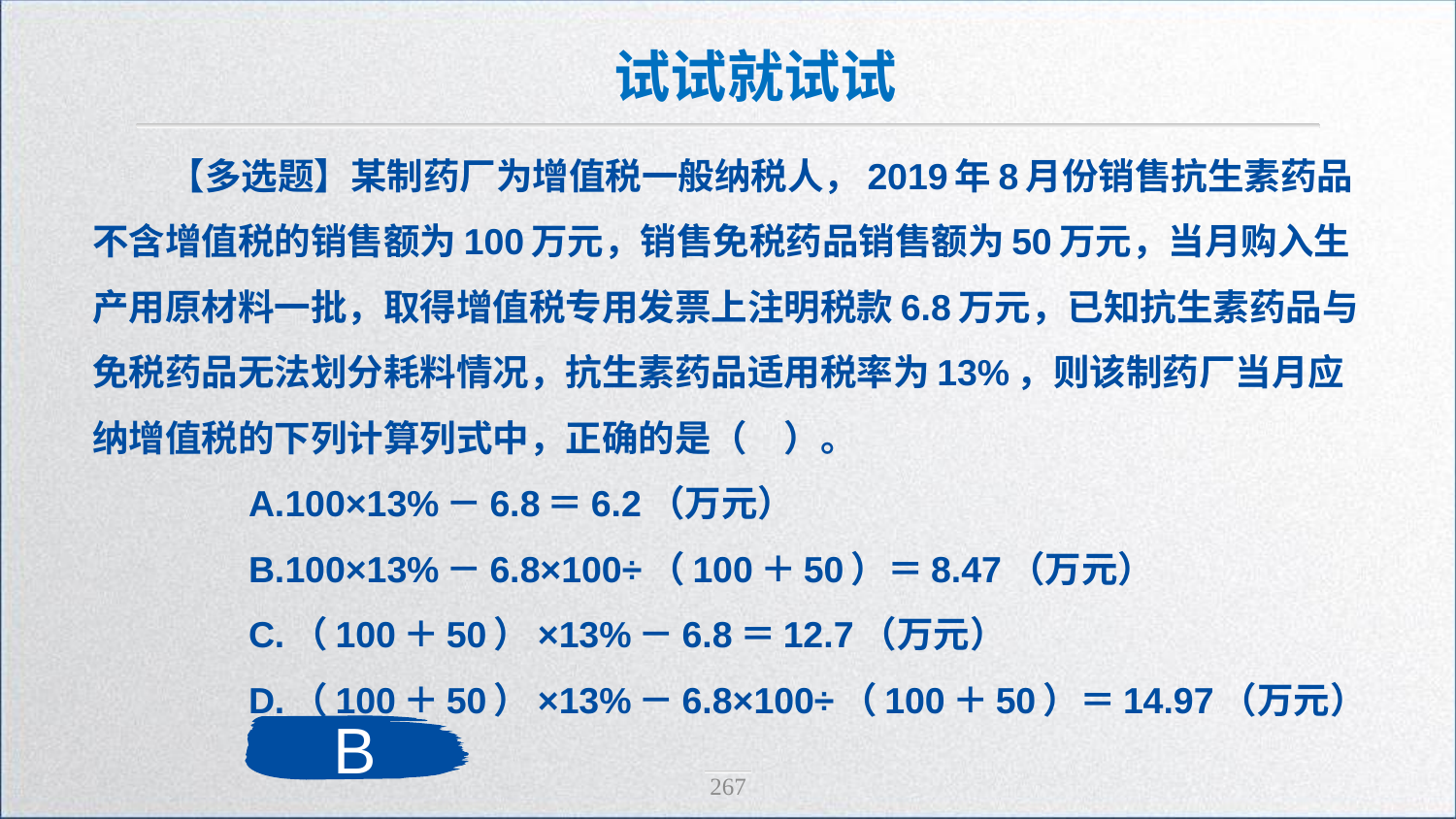

试试就试试
【多选题】某制药厂为增值税一般纳税人，2019年8月份销售抗生素药品不含增值税的销售额为100万元，销售免税药品销售额为50万元，当月购入生产用原材料一批，取得增值税专用发票上注明税款6.8万元，已知抗生素药品与免税药品无法划分耗料情况，抗生素药品适用税率为13%，则该制药厂当月应纳增值税的下列计算列式中，正确的是（　）。
　　A.100×13%－6.8＝6.2（万元）
　　B.100×13%－6.8×100÷（100＋50）＝8.47（万元）
　　C.（100＋50）×13%－6.8＝12.7（万元）
　　D.（100＋50）×13%－6.8×100÷（100＋50）＝14.97（万元）

B
267